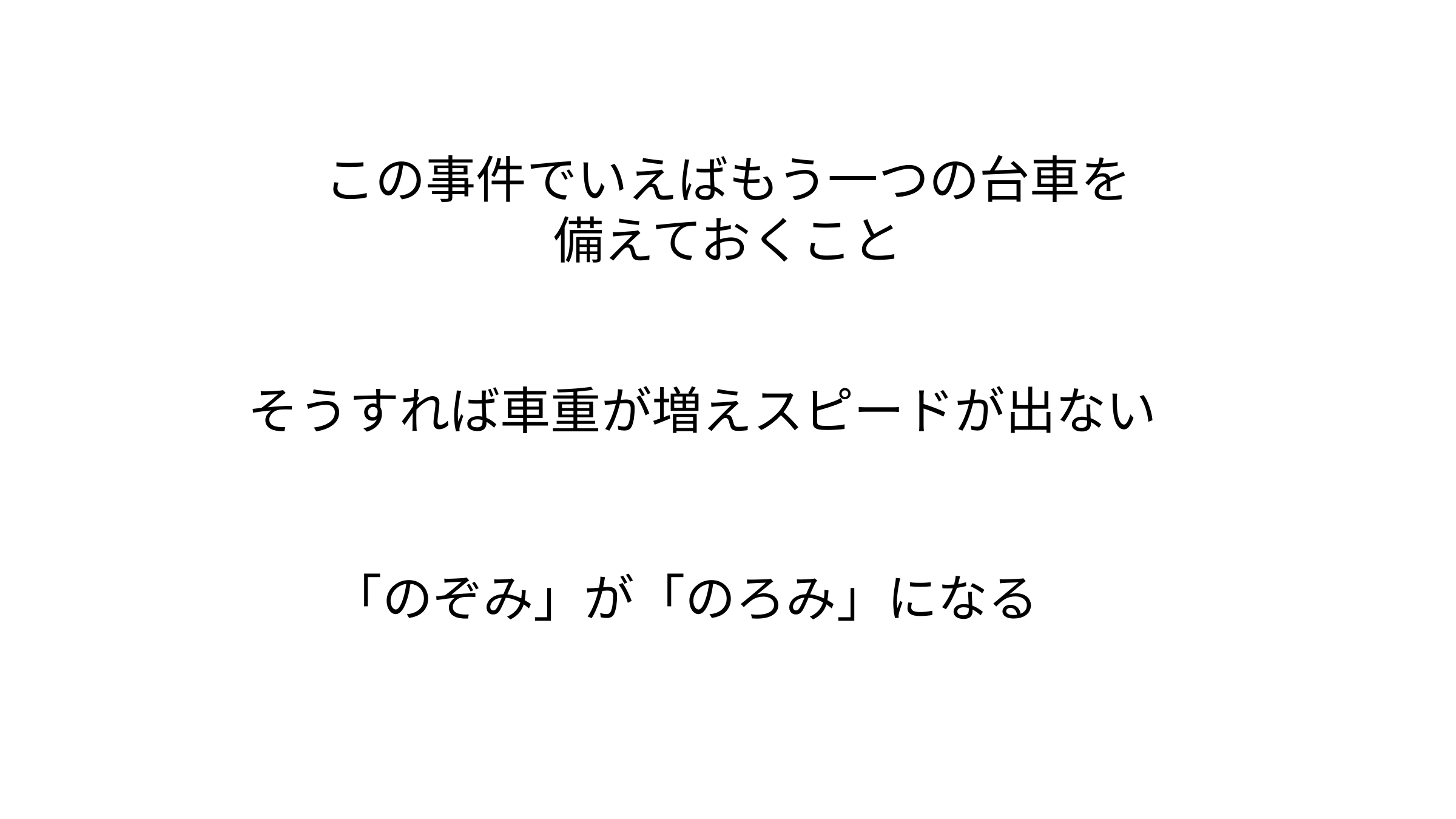

この事件でいえばもう一つの台車を
備えておくこと
そうすれば車重が増えスピードが出ない
「のぞみ」が「のろみ」になる